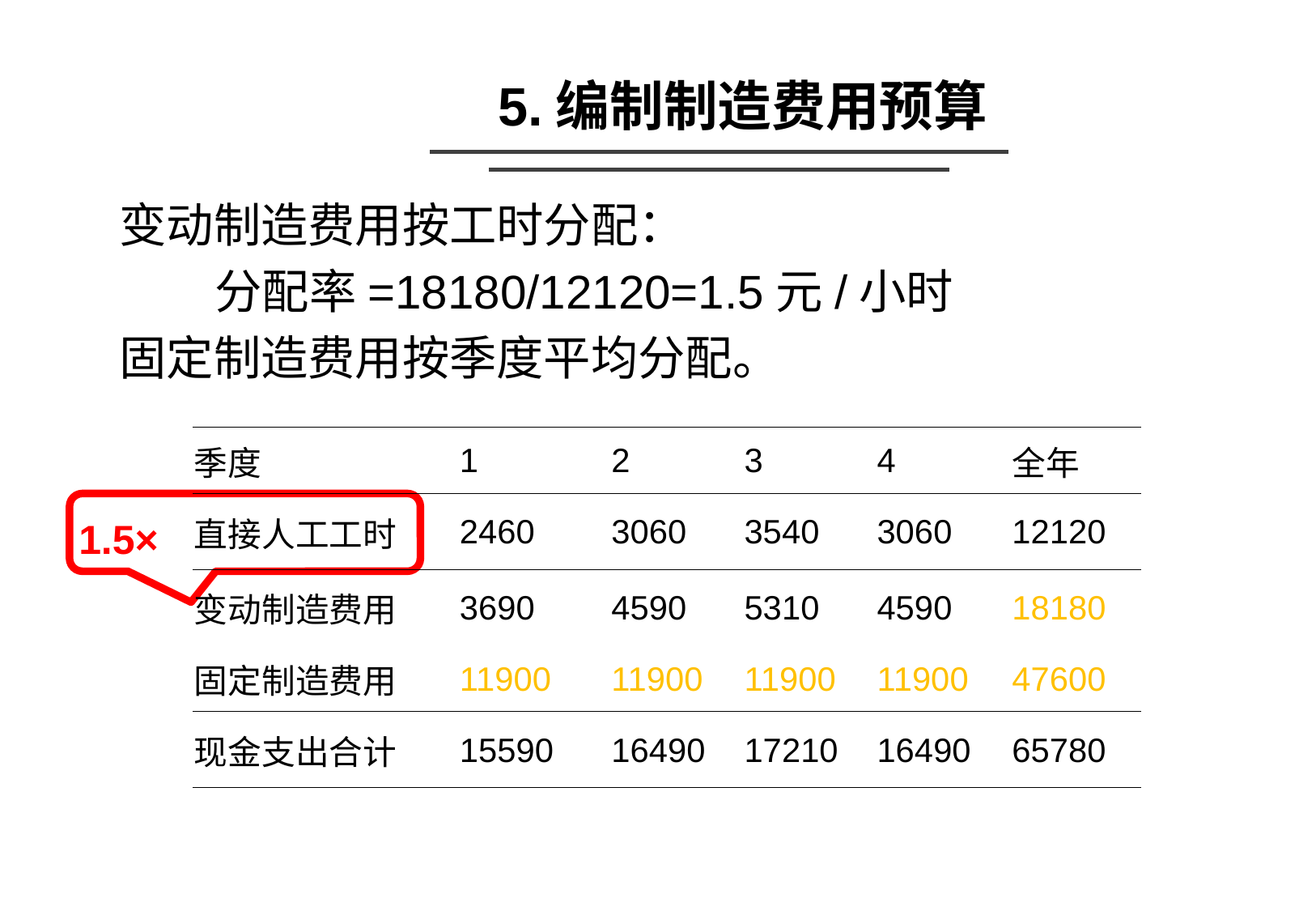

5.编制制造费用预算
变动制造费用按工时分配：
        分配率=18180/12120=1.5元/小时
固定制造费用按季度平均分配。
| 季度 | 1 | 2 | 3 | 4 | 全年 |
| --- | --- | --- | --- | --- | --- |
| 直接人工工时 | 2460 | 3060 | 3540 | 3060 | 12120 |
| 变动制造费用 | 3690 | 4590 | 5310 | 4590 | 18180 |
| 固定制造费用 | 11900 | 11900 | 11900 | 11900 | 47600 |
| 现金支出合计 | 15590 | 16490 | 17210 | 16490 | 65780 |

1.5×